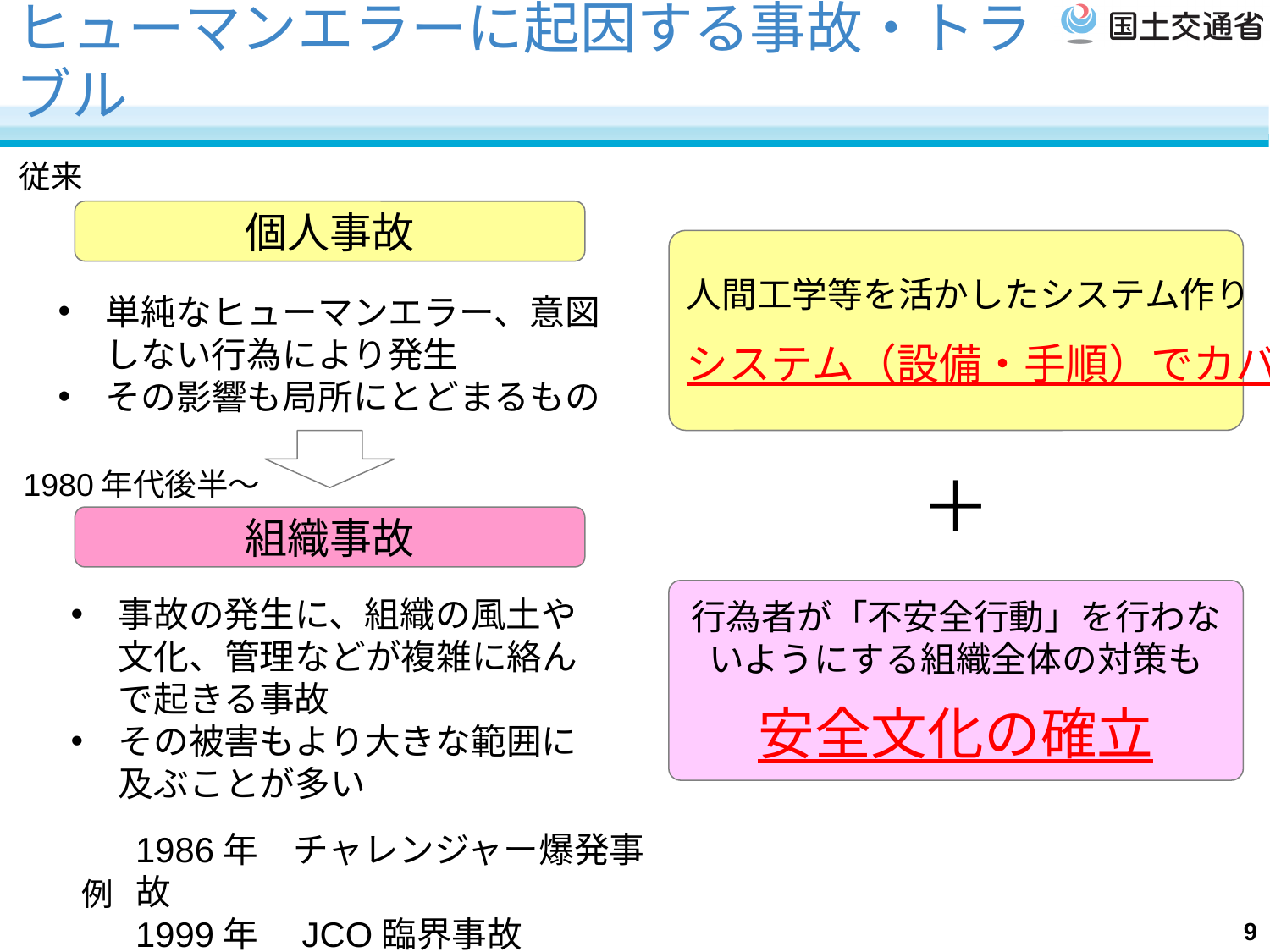

# ヒューマンエラーに起因する事故・トラブル
従来
個人事故
人間工学等を活かしたシステム作り

システム（設備・手順）でカバー
単純なヒューマンエラー、意図しない行為により発生
その影響も局所にとどまるもの

＋
1980年代後半～
組織事故
事故の発生に、組織の風土や文化、管理などが複雑に絡んで起きる事故
その被害もより大きな範囲に及ぶことが多い
行為者が「不安全行動」を行わないようにする組織全体の対策も

安全文化の確立
1986年　チャレンジャー爆発事故
1999年　JCO臨界事故
例
9